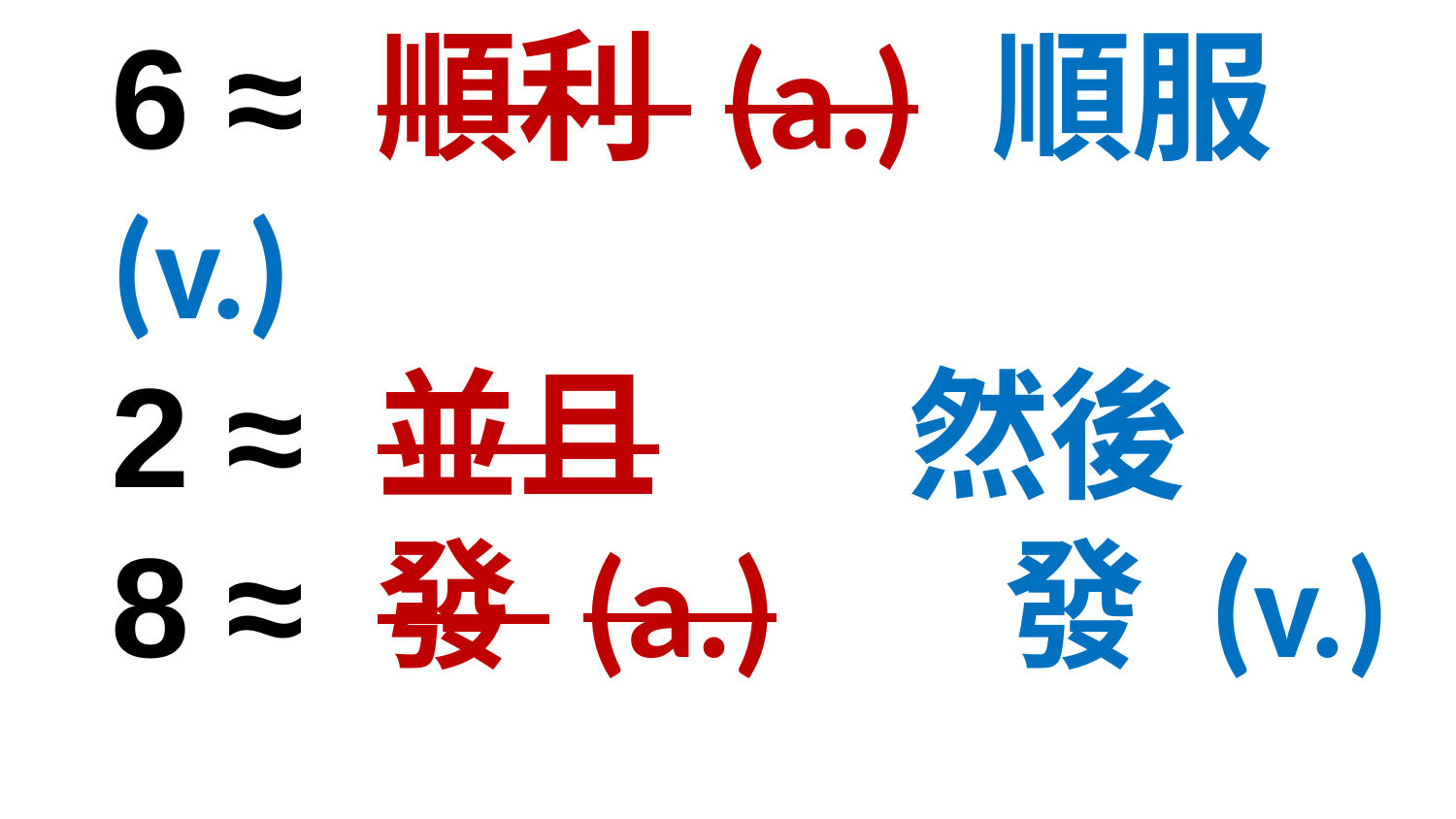

6 ≈ 順利 (a.) 順服 (v.)
2 ≈ 並且        然後
8 ≈ 發 (a.)     發 (v.)